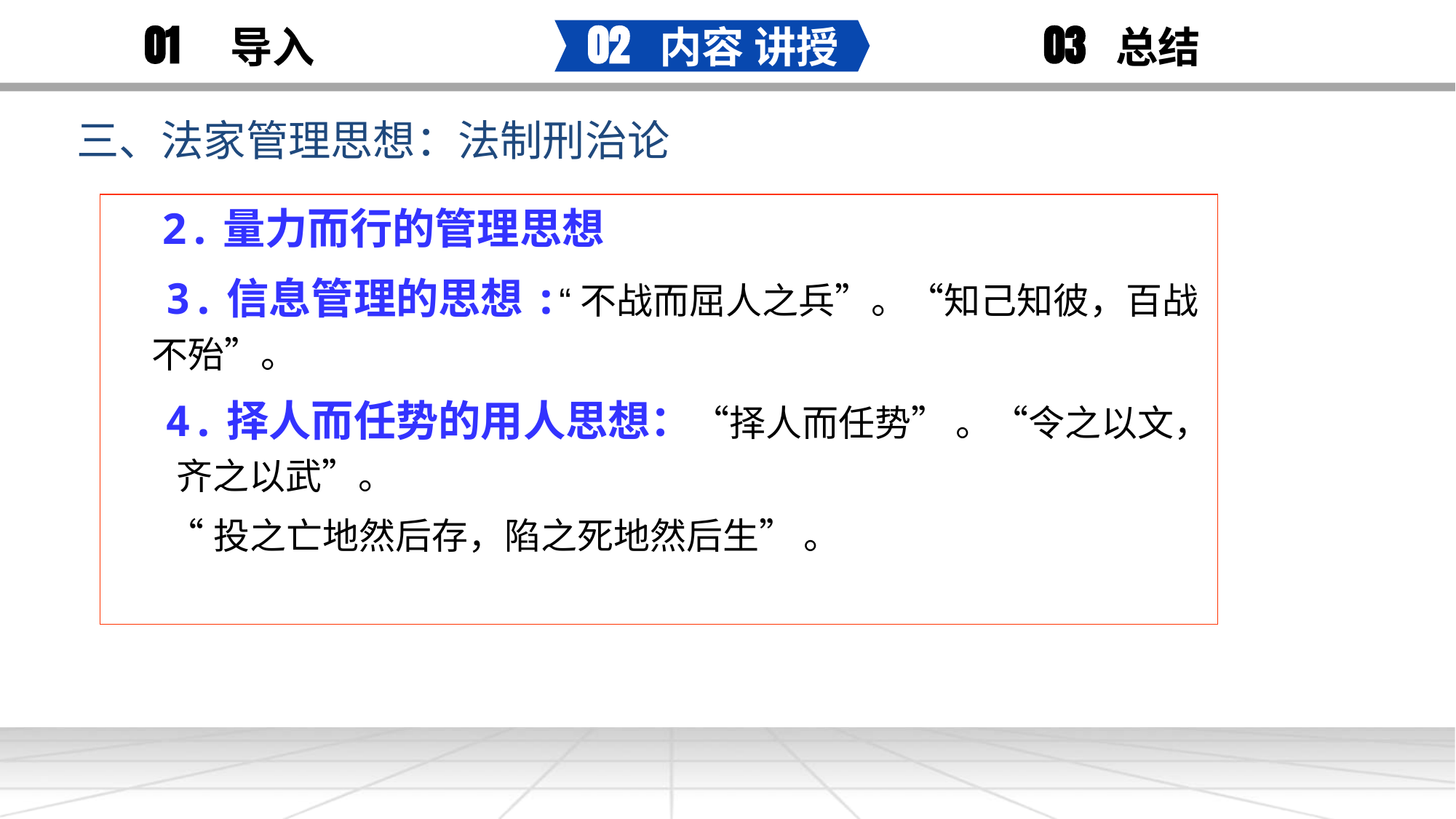

02  内容 讲授
03  总结
01    导入

三、法家管理思想：法制刑治论
添加
标题
  2.量力而行的管理思想
   3.信息管理的思想:“不战而屈人之兵”。“知己知彼，百战不殆”。
   4.择人而任势的用人思想：“择人而任势” 。“令之以文，   齐之以武”。
       “投之亡地然后存，陷之死地然后生” 。